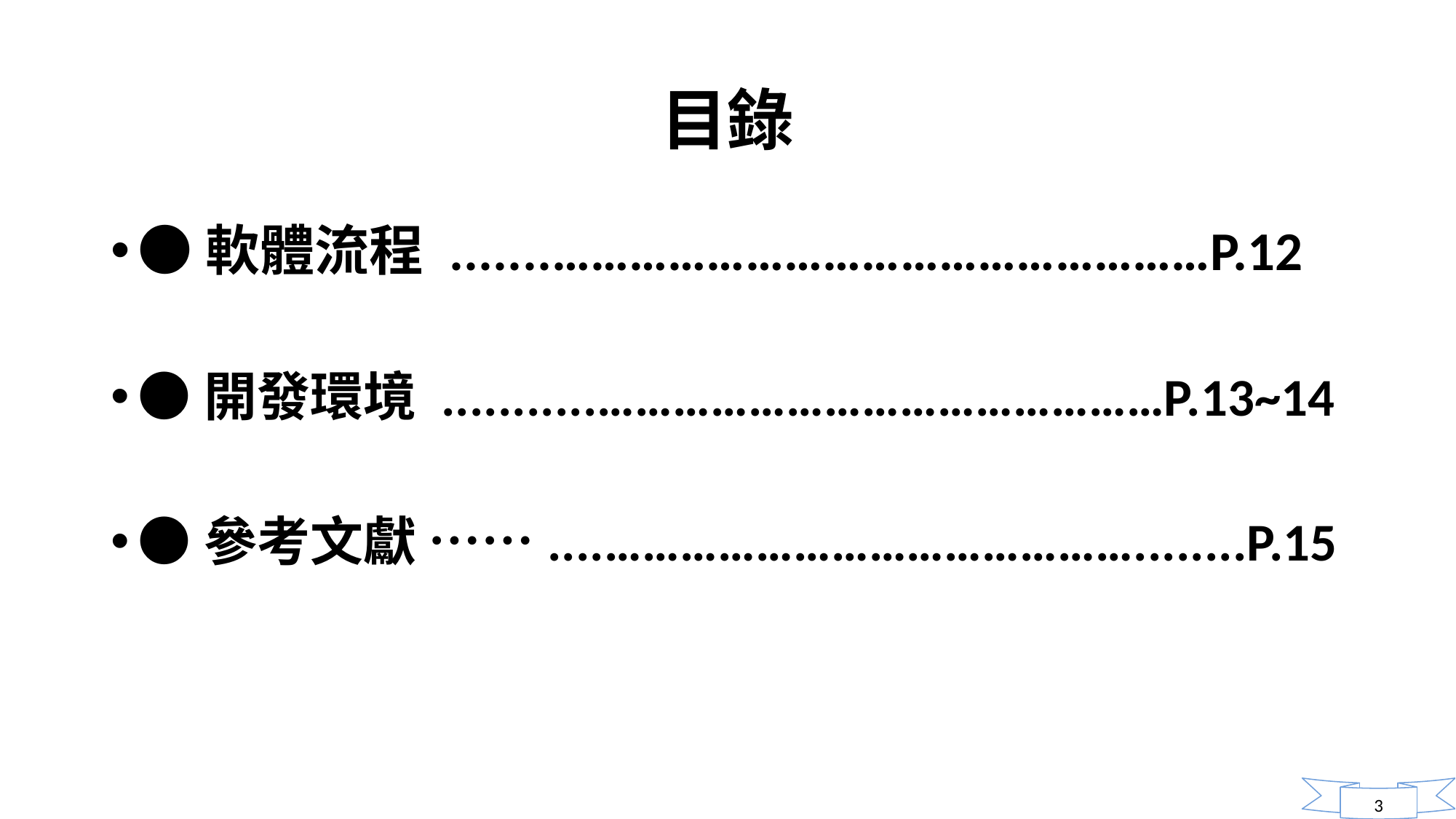

# 目錄
●軟體流程 .......……………………………………………P.12

●開發環境 ...........………………………………………P.13~14

●參考文獻 ……....……………………………………........P.15

3